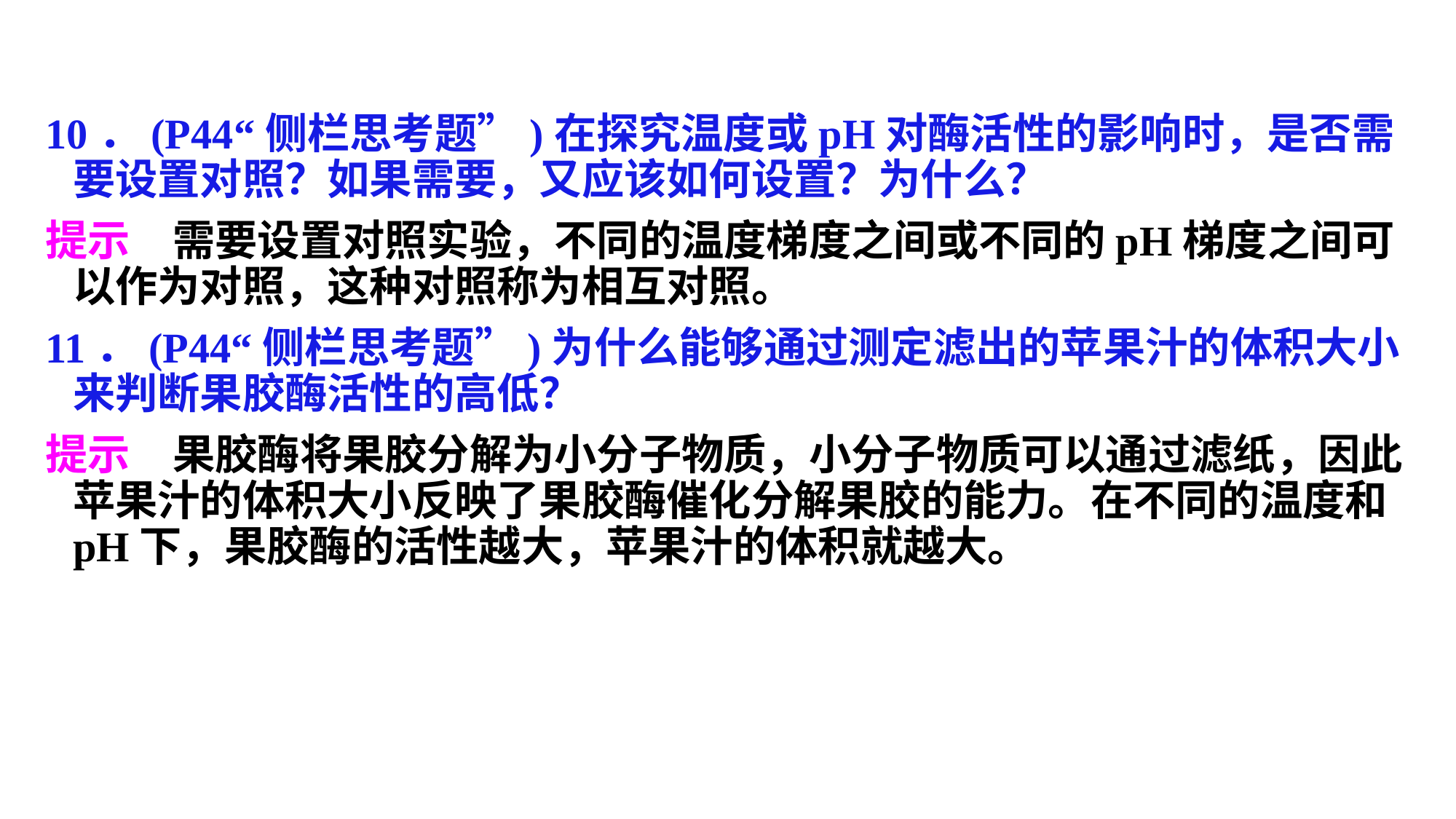

10．(P44“侧栏思考题”)在探究温度或pH对酶活性的影响时，是否需要设置对照？如果需要，又应该如何设置？为什么？
提示　需要设置对照实验，不同的温度梯度之间或不同的pH梯度之间可以作为对照，这种对照称为相互对照。
11．(P44“侧栏思考题”)为什么能够通过测定滤出的苹果汁的体积大小来判断果胶酶活性的高低？
提示　果胶酶将果胶分解为小分子物质，小分子物质可以通过滤纸，因此苹果汁的体积大小反映了果胶酶催化分解果胶的能力。在不同的温度和pH下，果胶酶的活性越大，苹果汁的体积就越大。